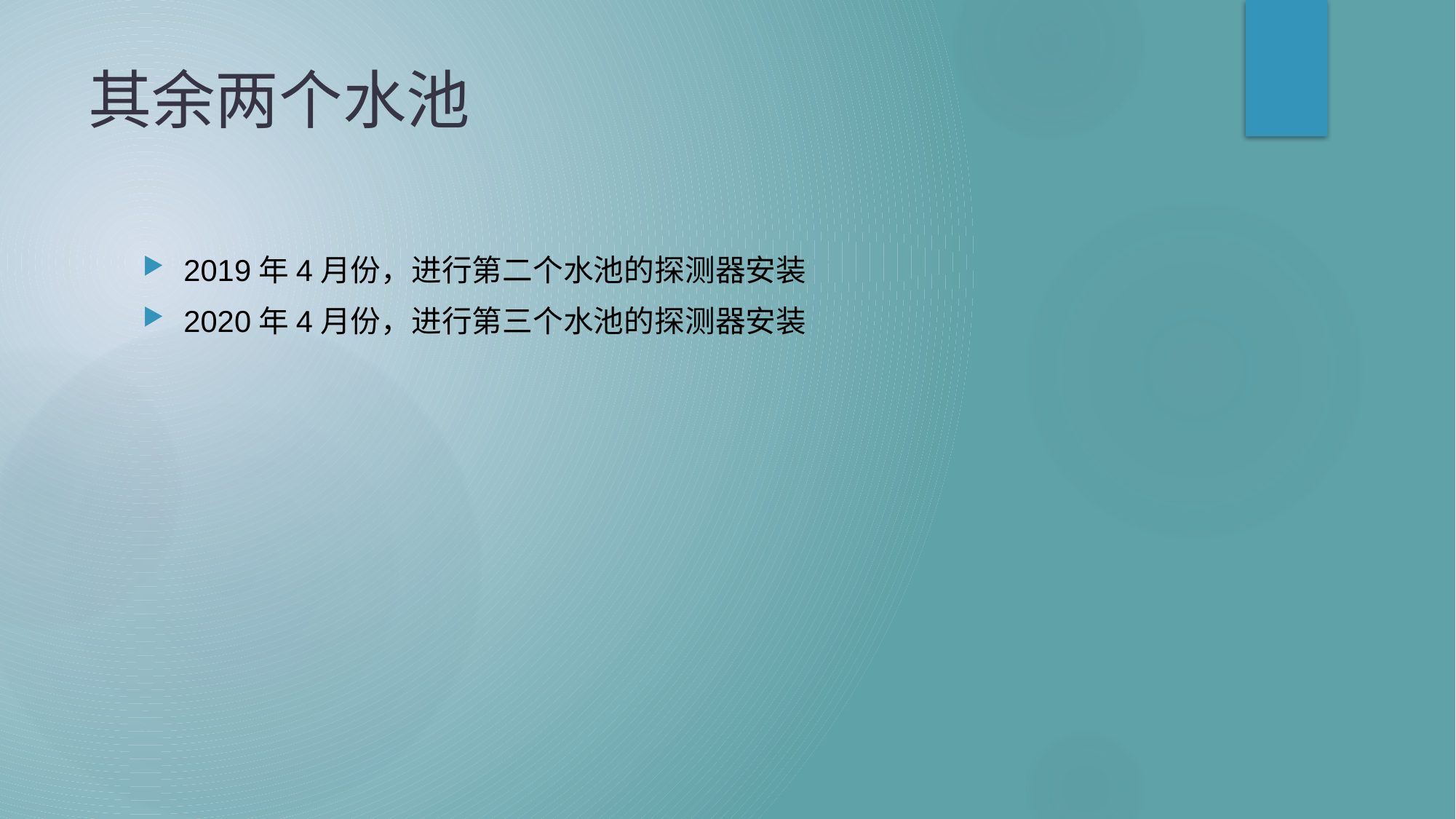

# 其余两个水池
2019年4月份，进行第二个水池的探测器安装
2020年4月份，进行第三个水池的探测器安装